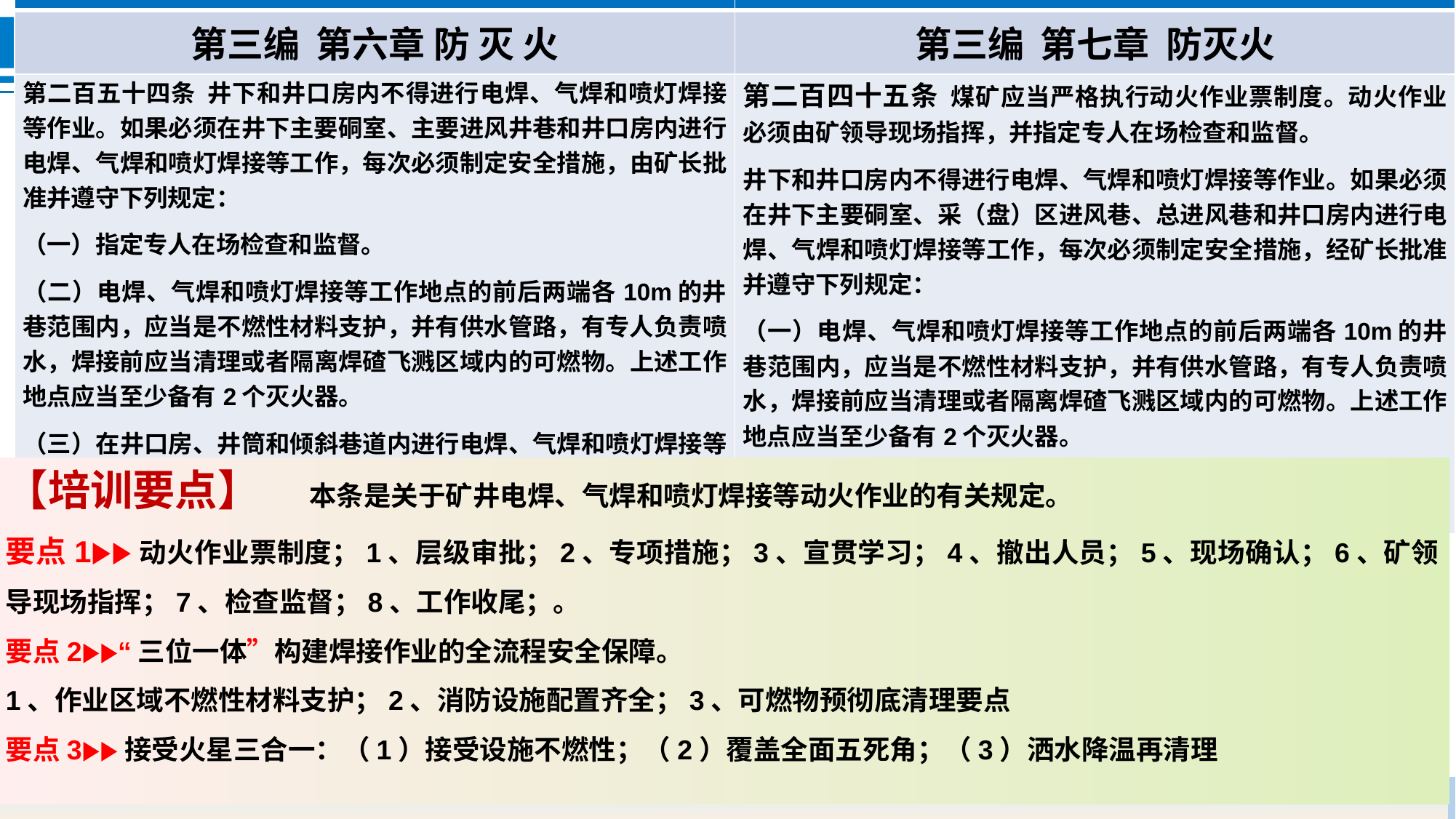

| 《煤矿安全规程》（2022版） | 《煤矿安全规程》（2025版） |
| --- | --- |
| 第三编 第六章 防 灭 火 | 第三编 第七章 防灭火 |
| 第二百五十四条 井下和井口房内不得进行电焊、气焊和喷灯焊接等作业。如果必须在井下主要硐室、主要进风井巷和井口房内进行电焊、气焊和喷灯焊接等工作，每次必须制定安全措施，由矿长批准并遵守下列规定： （一）指定专人在场检查和监督。 （二）电焊、气焊和喷灯焊接等工作地点的前后两端各10m的井巷范围内，应当是不燃性材料支护，并有供水管路，有专人负责喷水，焊接前应当清理或者隔离焊碴飞溅区域内的可燃物。上述工作地点应当至少备有2个灭火器。 （三）在井口房、井筒和倾斜巷道内进行电焊、气焊和喷灯焊接等工作时，必须在工作地点的下方用不燃性材料设施接受火星。 | 第二百四十五条 煤矿应当严格执行动火作业票制度。动火作业必须由矿领导现场指挥，并指定专人在场检查和监督。 井下和井口房内不得进行电焊、气焊和喷灯焊接等作业。如果必须在井下主要硐室、采（盘）区进风巷、总进风巷和井口房内进行电焊、气焊和喷灯焊接等工作，每次必须制定安全措施，经矿长批准并遵守下列规定： （一）电焊、气焊和喷灯焊接等工作地点的前后两端各10m的井巷范围内，应当是不燃性材料支护，并有供水管路，有专人负责喷水，焊接前应当清理或者隔离焊碴飞溅区域内的可燃物。上述工作地点应当至少备有2个灭火器。 （二）在井口房、井筒和倾斜巷道内进行电焊、气焊和喷灯焊接等工作时，必须在工作地点的下方用不燃性材料设施接受火星。 |
【培训要点】      本条是关于矿井电焊、气焊和喷灯焊接等动火作业的有关规定。
要点1▶▶动火作业票制度；1、层级审批；2、专项措施；3、宣贯学习；4、撤出人员；‌5、现场确认；6、矿领导现场指挥；‌7、检查监督；8、工作收尾；。
要点2▶▶“三位一体”构建焊接作业的全流程安全保障。
1、作业区域不燃性材料支护；2、消防设施配置齐全；3、可燃物预彻底清理要点
要点3▶▶接受火星三合一：（1）接受设施不燃性；（2）覆盖全面五死角；（3）洒水降温再清理